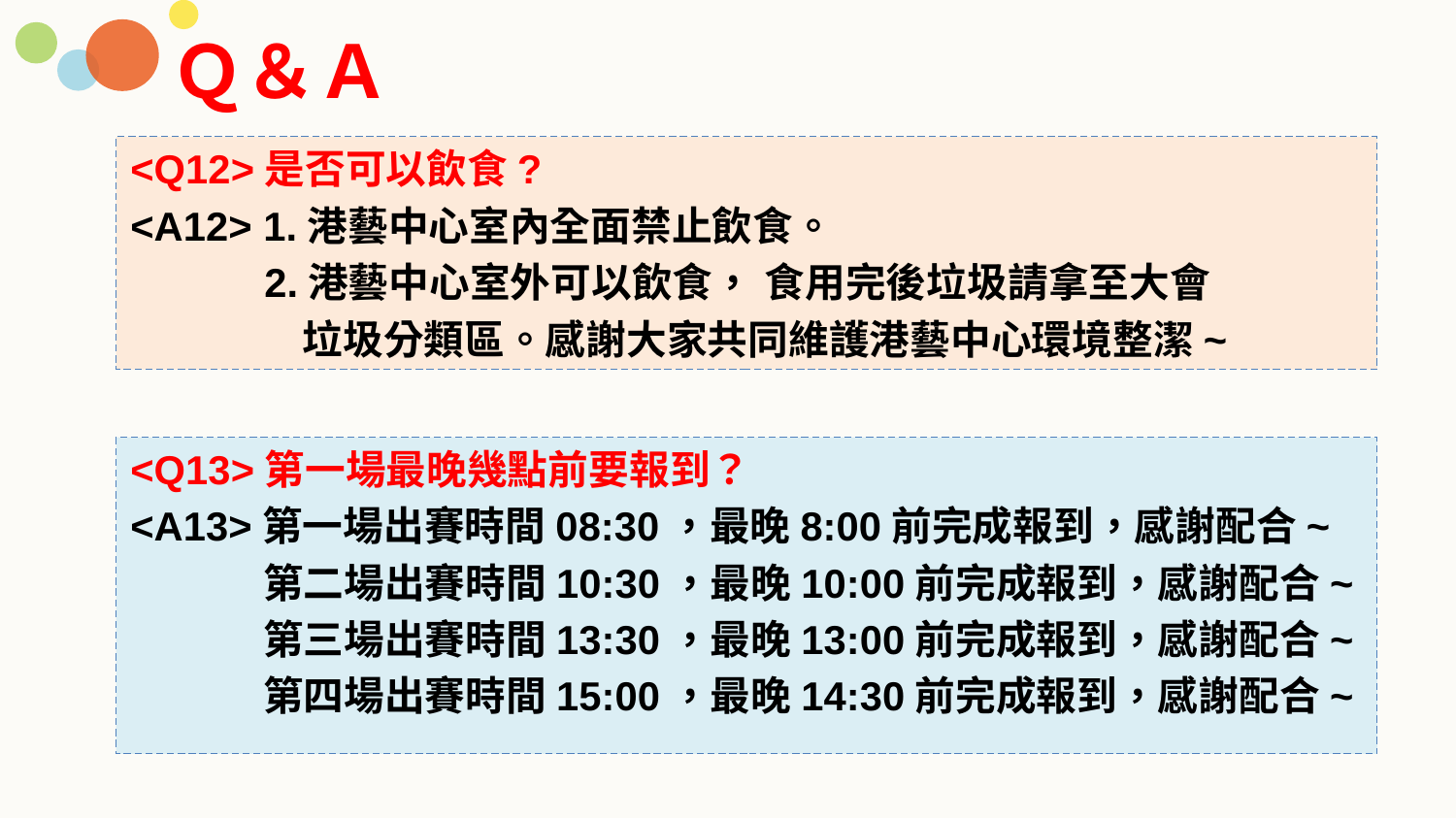

Ｑ＆Ａ

<Q12>是否可以飲食?
<A12> 1.港藝中心室內全面禁止飲食。
            2.港藝中心室外可以飲食， 食用完後垃圾請拿至大會
        垃圾分類區。感謝大家共同維護港藝中心環境整潔~
<Q13>第一場最晚幾點前要報到？
<A13>第一場出賽時間08:30，最晚8:00前完成報到，感謝配合~
           第二場出賽時間10:30，最晚10:00前完成報到，感謝配合~
           第三場出賽時間13:30，最晚13:00前完成報到，感謝配合~
           第四場出賽時間15:00，最晚14:30前完成報到，感謝配合~